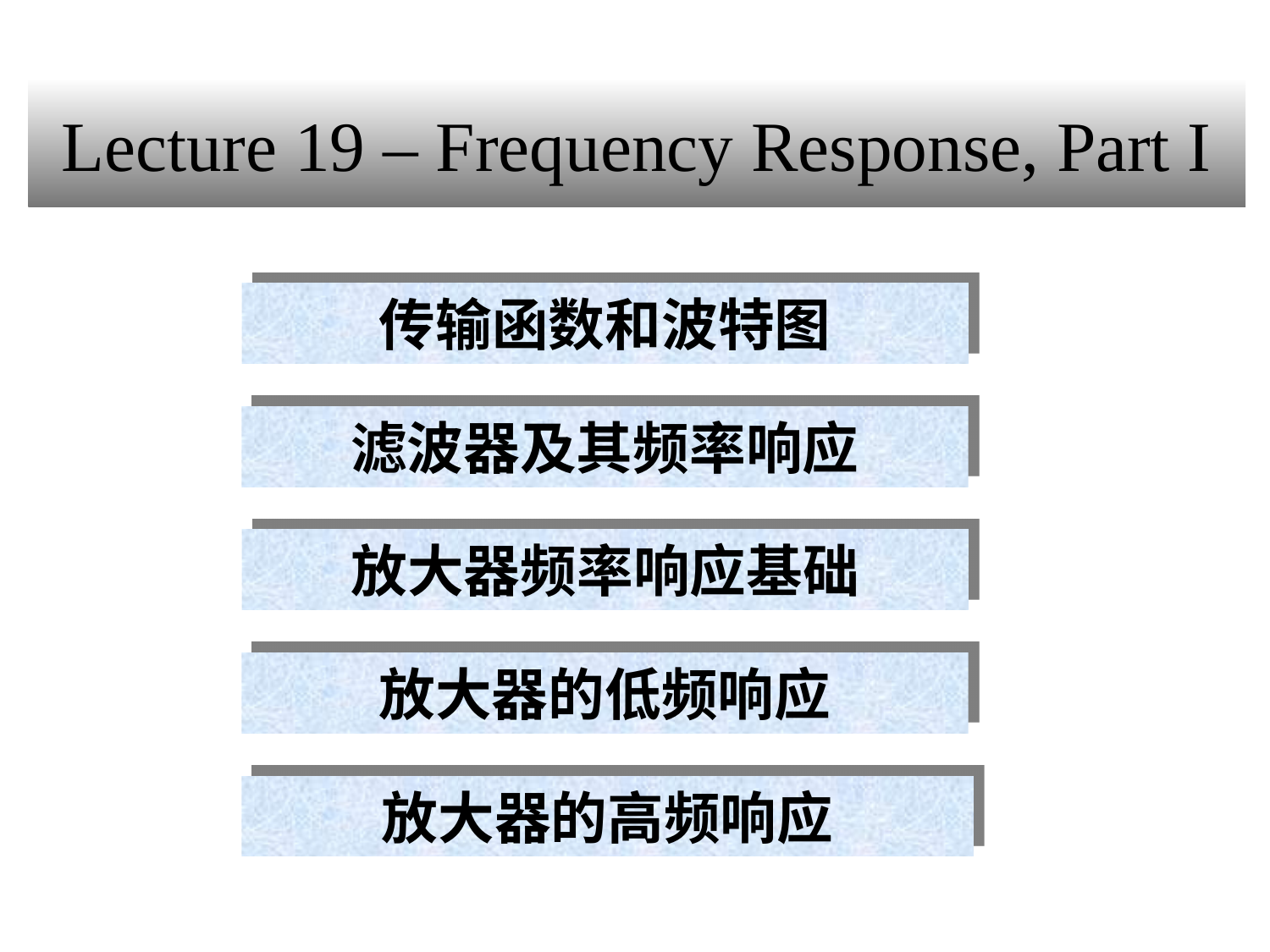

Lecture 19 – Frequency Response, Part I
传输函数和波特图
滤波器及其频率响应
放大器频率响应基础
放大器的低频响应
放大器的高频响应